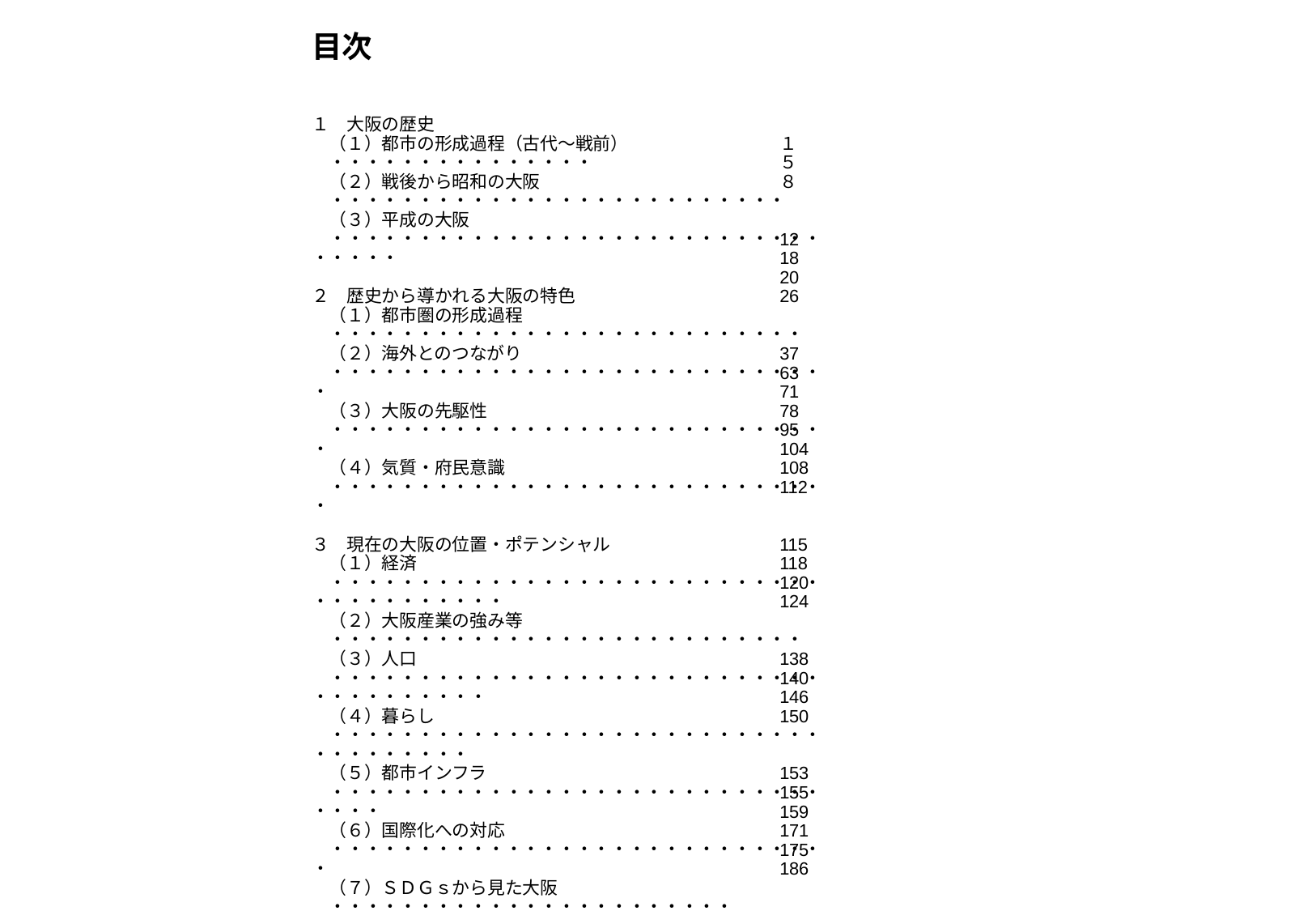

目次

１　大阪の歴史
　（１）都市の形成過程（古代〜戦前）　・・・・・・・・・・・・・・・
　（２）戦後から昭和の大阪　・・・・・・・・・・・・・・・・・・・・・・・・・・
　（３）平成の大阪　・・・・・・・・・・・・・・・・・・・・・・・・・・・・・・・・・

２　歴史から導かれる大阪の特色
　（１）都市圏の形成過程　・・・・・・・・・・・・・・・・・・・・・・・・・・・
　（２）海外とのつながり　・・・・・・・・・・・・・・・・・・・・・・・・・・・・・
　（３）大阪の先駆性　　・・・・・・・・・・・・・・・・・・・・・・・・・・・・・
　（４）気質・府民意識　・・・・・・・・・・・・・・・・・・・・・・・・・・・・・

３　現在の大阪の位置・ポテンシャル
　（１）経済　・・・・・・・・・・・・・・・・・・・・・・・・・・・・・・・・・・・・・・・
　（２）大阪産業の強み等　・・・・・・・・・・・・・・・・・・・・・・・・・・・
　（３）人口　・・・・・・・・・・・・・・・・・・・・・・・・・・・・・・・・・・・・・・
　（４）暮らし　・・・・・・・・・・・・・・・・・・・・・・・・・・・・・・・・・・・・・
　（５）都市インフラ　・・・・・・・・・・・・・・・・・・・・・・・・・・・・・・・・
　（６）国際化への対応　・・・・・・・・・・・・・・・・・・・・・・・・・・・・・
　（７）ＳＤＧｓから見た大阪　・・・・・・・・・・・・・・・・・・・・・・・
　（８）大阪の強みと弱み　・・・・・・・・・・・・・・・・・・・・・・・・・・・

4　世界の都市
　（１）世界の都市論の系譜　・・・・・・・・・・・・・・・・・・・・・・・・・
　（２）世界の都市論における大阪の記述　・・・・・・・・・・・・・・・
　（３）シンクタンク等による大阪のポジション分析　・・・・・・・・・・
　（４）各都市の発展モデル　・・・・・・・・・・・・・・・・・・・・・・・・・・

5　過去の国際博覧会等
　（１）国際博覧会の歴史　・・・・・・・・・・・・・・・・・・・・・・・・・・・
　（２）1970年大阪万博の評価　・・・・・・・・・・・・・・・・・・・・・・
　（３）その他万博開催都市における効果　・・・・・・・・・・・・・・・
　（４）2025年大阪・関西万博　・・・・・・・・・・・・・・・・・・・・・・・

６　今後の将来予測
　（１）ＳＤＧｓと今後の将来予測　・・・・・・・・・・・・・・・・・・・・
　（２）世界の人口予測から見えること　・・・・・・・・・・・・・・・・・・
　（３）人口増加等に伴う世界の課題　・・・・・・・・・・・・・・・・・・
　（４）高齢化の進展に伴う世界の課題　・・・・・・・・・・・・・・・・
　（５）人口減少・少子高齢化に直面する日本・大阪の課題
　（６）科学技術の進展　・・・・・・・・・・・・・・・・・・・・・・・・・・・・・
１
５
８

12
18
20
26

37
63
71
78
95
104
108
112

115
118
120
124

138
140
146
150

153
155
159
171
175
186